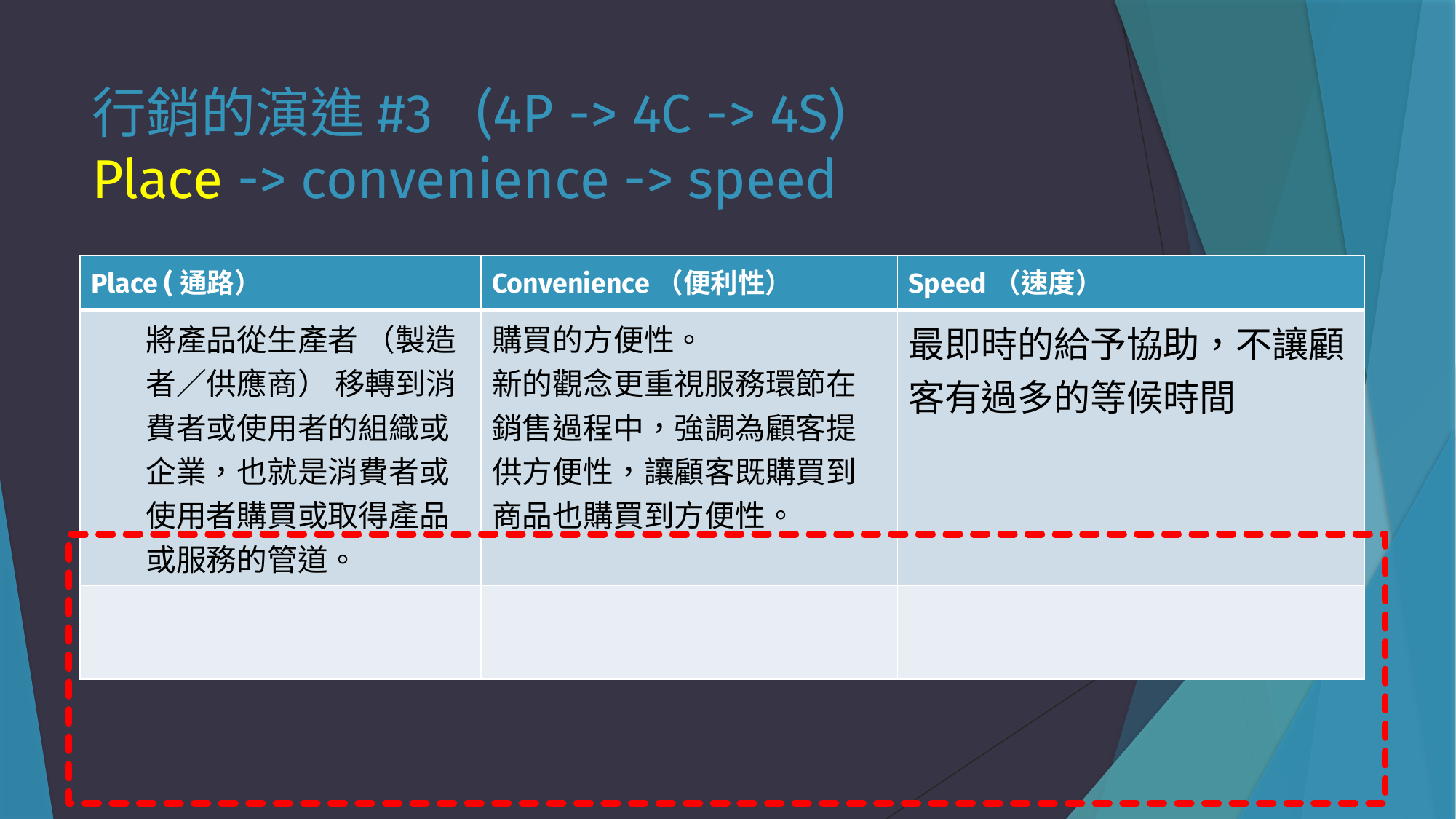

# 行銷的演進#3   (4P -> 4C -> 4S) Place -> convenience -> speed
| Place (通路） | Convenience（便利性） | Speed（速度） |
| --- | --- | --- |
| 將產品從生產者 （製造者／供應商） 移轉到消費者或使用者的組織或企業，也就是消費者或使用者購買或取得產品或服務的管道。 | 購買的方便性。 新的觀念更重視服務環節在銷售過程中，強調為顧客提供方便性，讓顧客既購買到商品也購買到方便性。 | 最即時的給予協助，不讓顧客有過多的等候時間 |
|  |  |  |